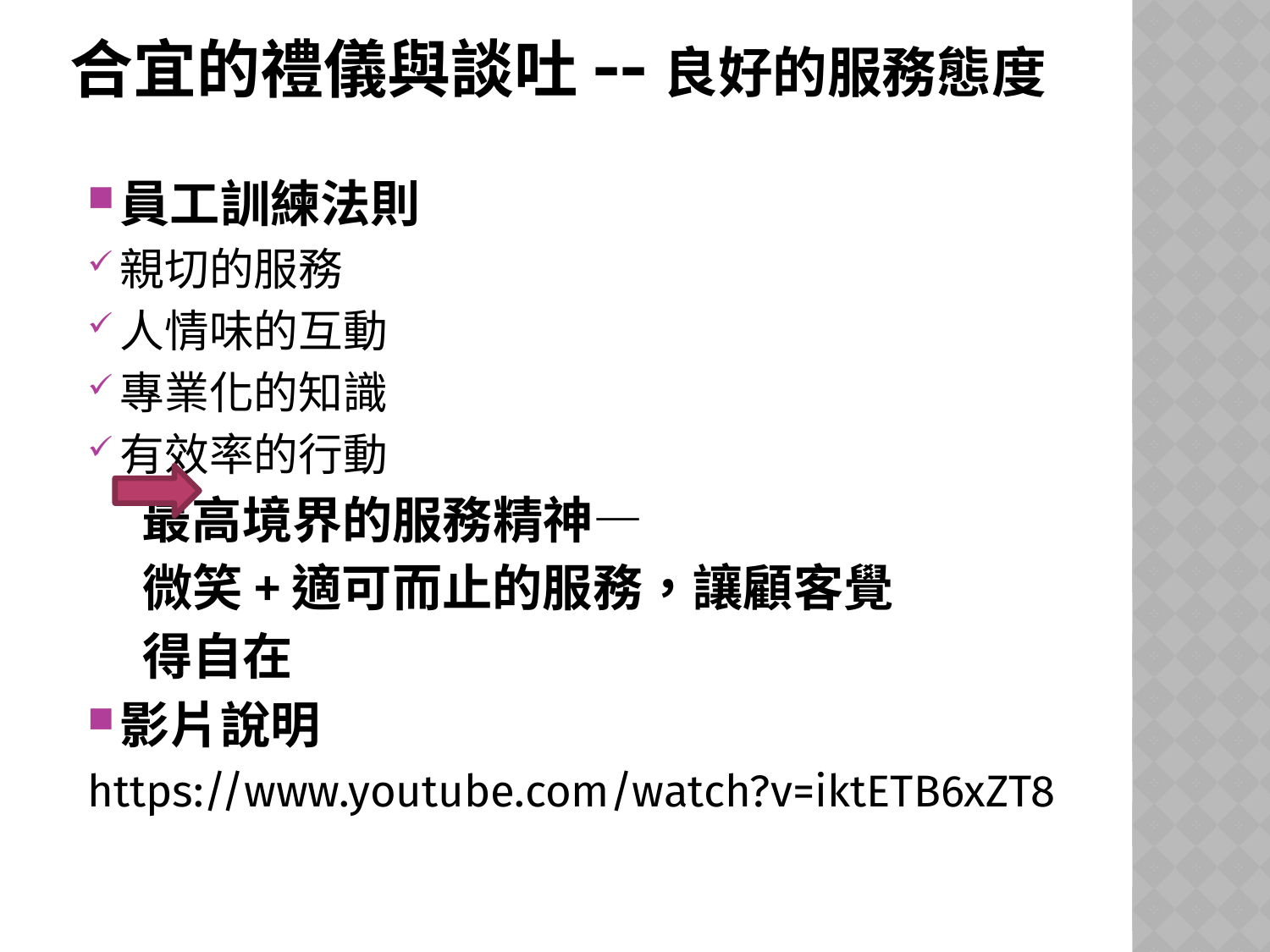

# 合宜的禮儀與談吐--良好的服務態度
員工訓練法則
親切的服務
人情味的互動
專業化的知識
有效率的行動
    最高境界的服務精神—
    微笑+適可而止的服務，讓顧客覺
    得自在
影片說明
https://www.youtube.com/watch?v=iktETB6xZT8